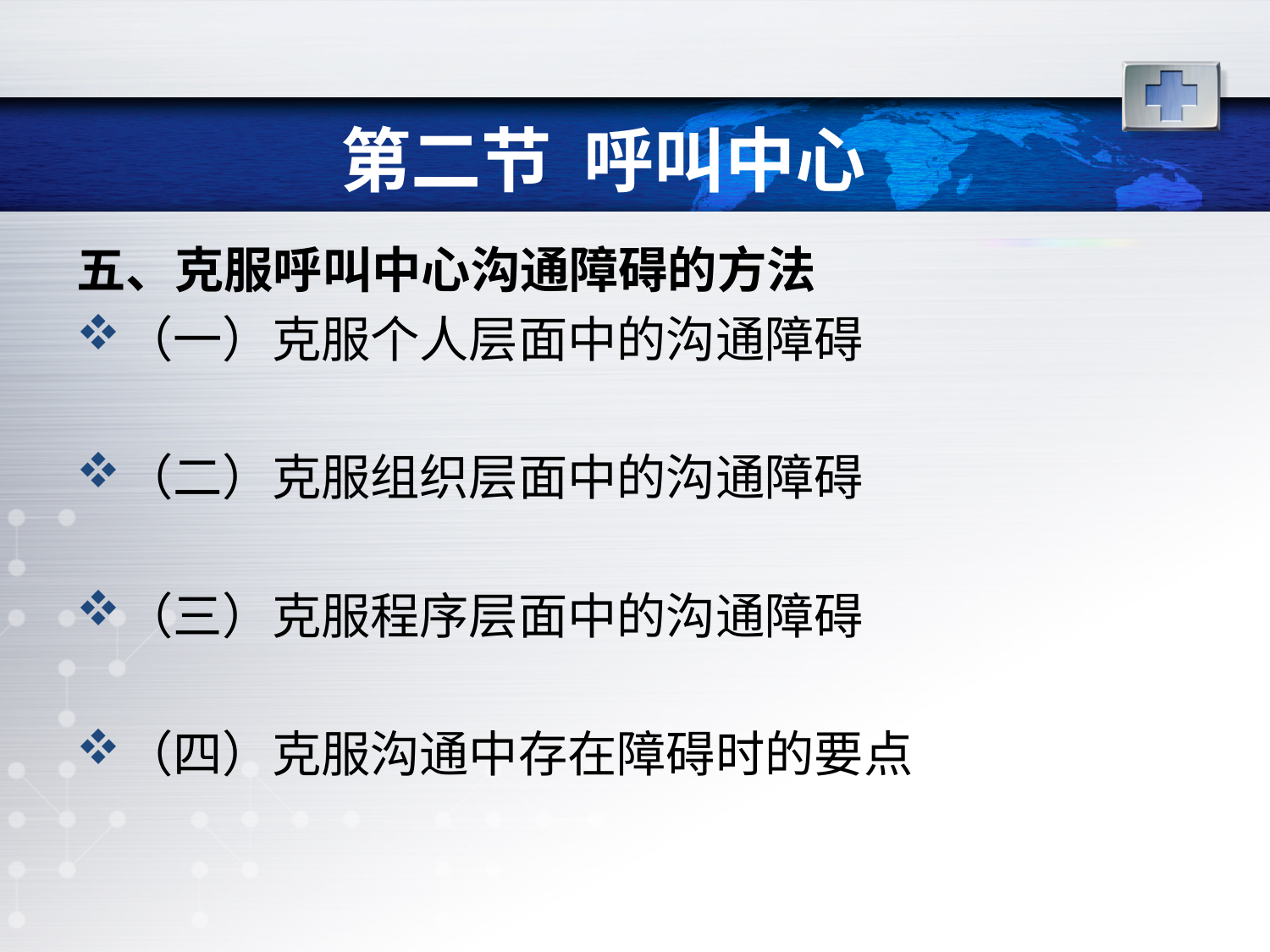

# 第二节  呼叫中心
五、克服呼叫中心沟通障碍的方法
（一）克服个人层面中的沟通障碍

（二）克服组织层面中的沟通障碍

（三）克服程序层面中的沟通障碍

（四）克服沟通中存在障碍时的要点